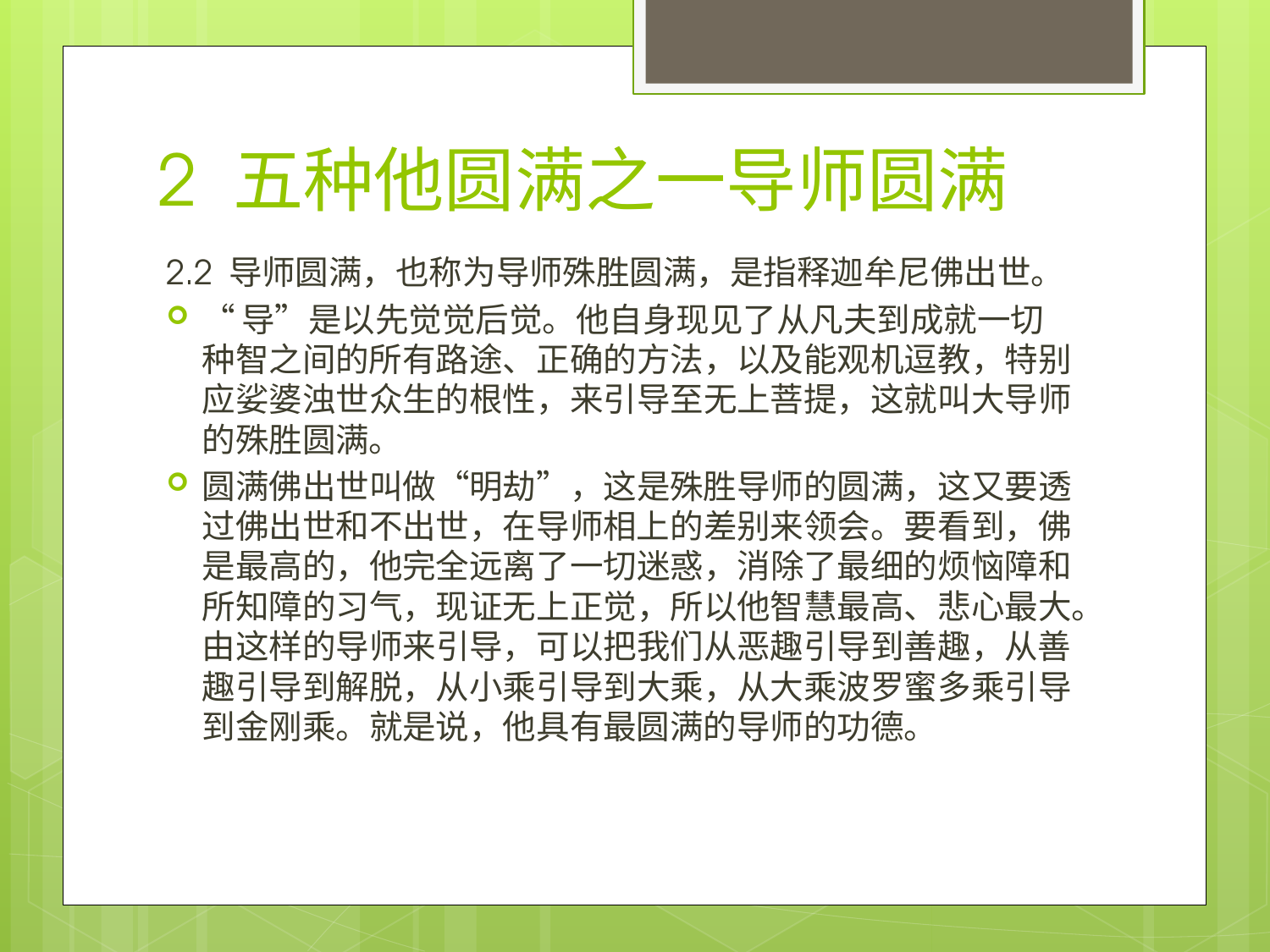

# 2 五种他圆满之一导师圆满
2.2 导师圆满，也称为导师殊胜圆满，是指释迦牟尼佛出世。
“导”是以先觉觉后觉。他自身现见了从凡夫到成就一切种智之间的所有路途、正确的方法，以及能观机逗教，特别应娑婆浊世众生的根性，来引导至无上菩提，这就叫大导师的殊胜圆满。
圆满佛出世叫做“明劫”，这是殊胜导师的圆满，这又要透过佛出世和不出世，在导师相上的差别来领会。要看到，佛是最高的，他完全远离了一切迷惑，消除了最细的烦恼障和所知障的习气，现证无上正觉，所以他智慧最高、悲心最大。由这样的导师来引导，可以把我们从恶趣引导到善趣，从善趣引导到解脱，从小乘引导到大乘，从大乘波罗蜜多乘引导到金刚乘。就是说，他具有最圆满的导师的功德。